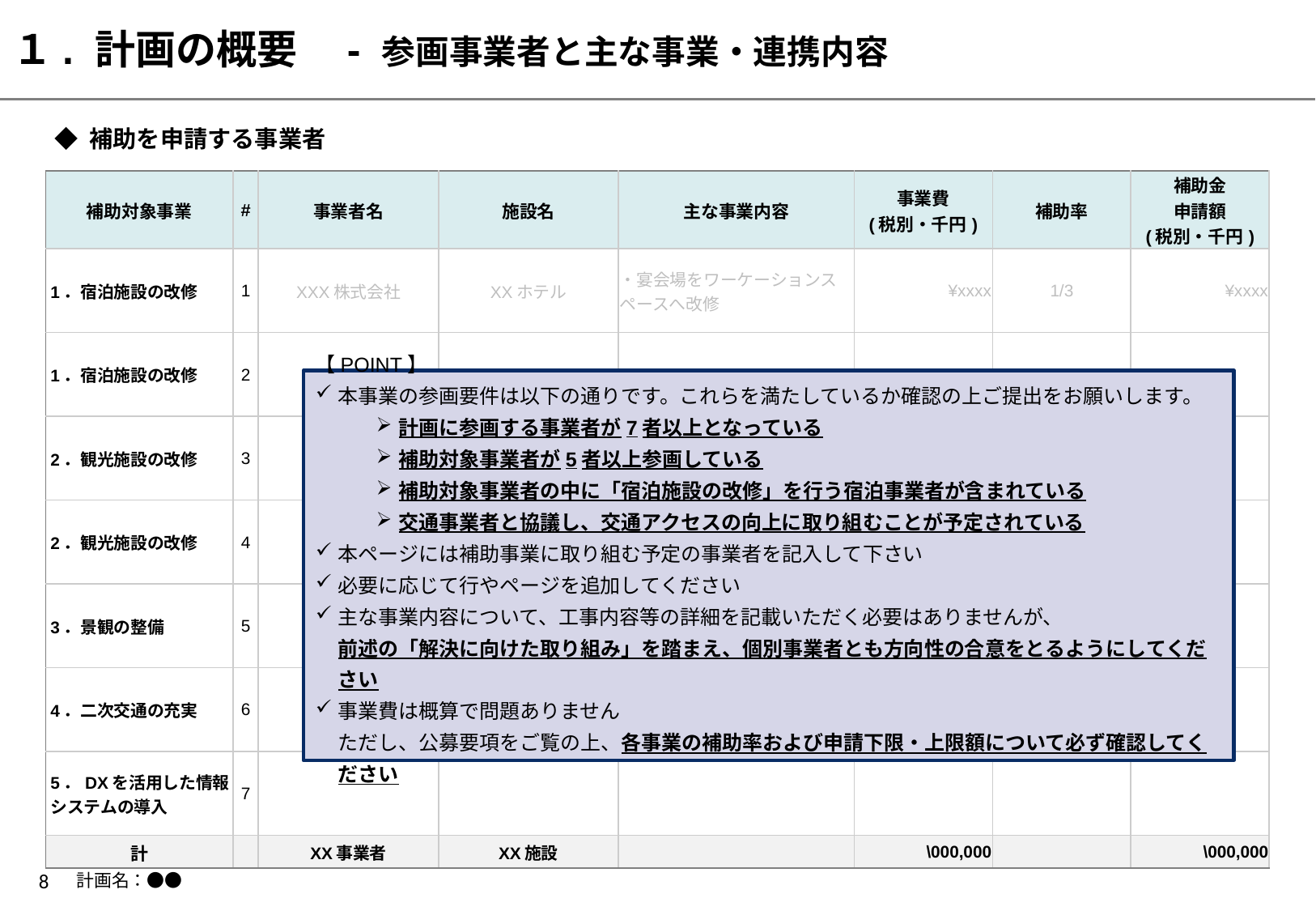

１. 計画の概要　- 参画事業者と主な事業・連携内容
◆ 補助を申請する事業者
| 補助対象事業 | # | 事業者名 | 施設名 | 主な事業内容 | 事業費 (税別・千円) | 補助率 | 補助金 申請額 (税別・千円) |
| --- | --- | --- | --- | --- | --- | --- | --- |
| 1．宿泊施設の改修 | 1 | XXX株式会社 | XXホテル | ・宴会場をワーケーションスペースへ改修 | ¥xxxx | 1/3 | ¥xxxx |
| 1．宿泊施設の改修 | 2 |  |  |  |  |  |  |
| 2．観光施設の改修 | 3 |  |  |  |  |  |  |
| 2．観光施設の改修 | 4 |  |  |  |  |  |  |
| 3．景観の整備 | 5 |  |  |  |  |  |  |
| 4．二次交通の充実 | 6 |  |  |  |  |  |  |
| 5．DXを活用した情報システムの導入 | 7 |  |  |  |  |  |  |
| 計 |  | XX事業者 | XX施設 |  | \000,000 |  | \000,000 |
【POINT】
本事業の参画要件は以下の通りです。これらを満たしているか確認の上ご提出をお願いします。
計画に参画する事業者が7者以上となっている
補助対象事業者が5者以上参画している
補助対象事業者の中に「宿泊施設の改修」を行う宿泊事業者が含まれている
交通事業者と協議し、交通アクセスの向上に取り組むことが予定されている
本ページには補助事業に取り組む予定の事業者を記入して下さい
必要に応じて行やページを追加してください
主な事業内容について、工事内容等の詳細を記載いただく必要はありませんが、
前述の「解決に向けた取り組み」を踏まえ、個別事業者とも方向性の合意をとるようにしてください
事業費は概算で問題ありません
ただし、公募要項をご覧の上、各事業の補助率および申請下限・上限額について必ず確認してください
計画名：●●
8